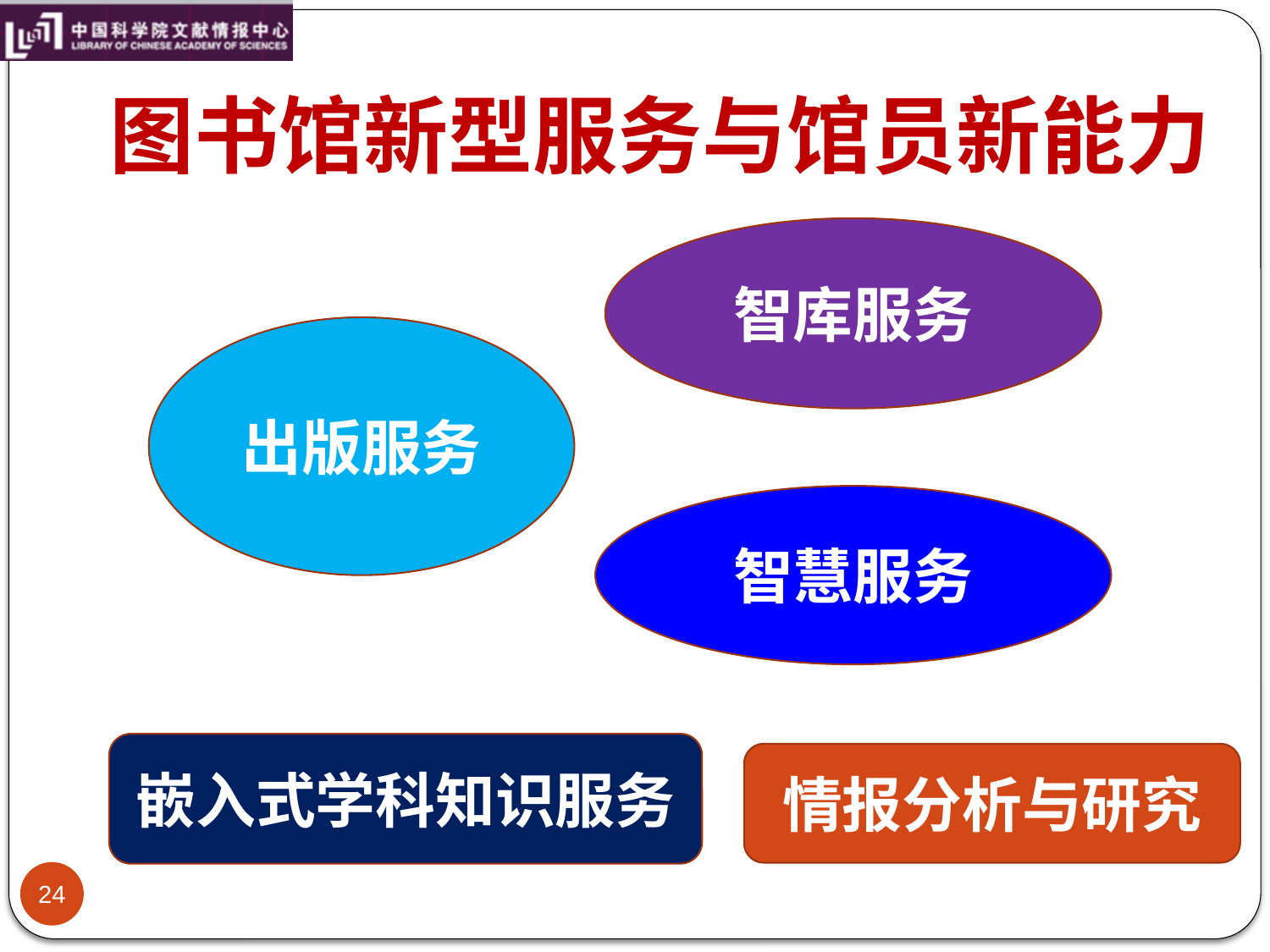

图书馆新型服务与馆员新能力
智库服务
出版服务
智慧服务
嵌入式学科知识服务
情报分析与研究

24